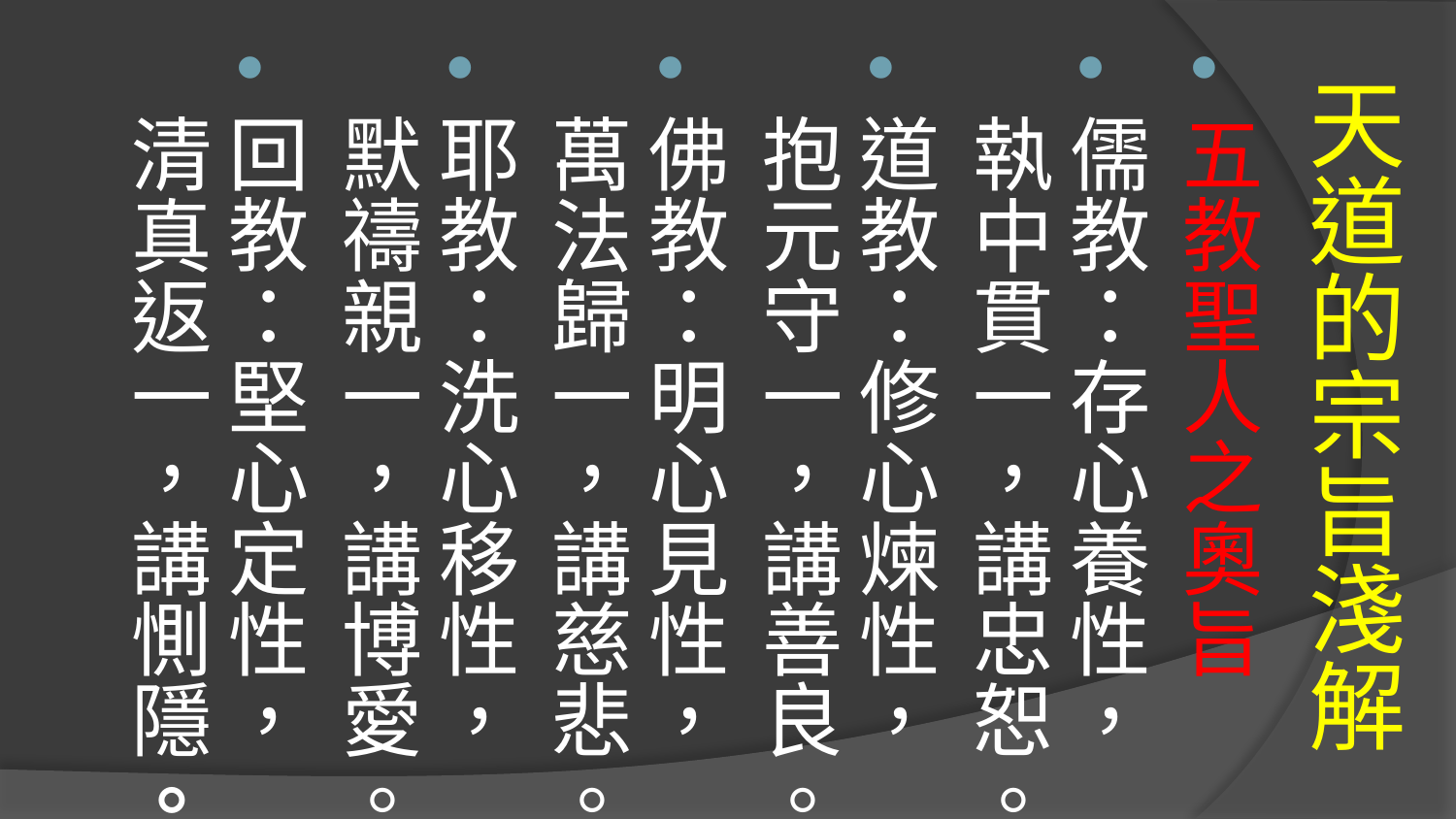

五教聖人之奧旨
儒教：存心養性，執中貫一，講忠恕。
道教：修心煉性，抱元守一，講善良。
佛教：明心見性，萬法歸一，講慈悲。
耶教：洗心移性，默禱親一，講博愛。
回教：堅心定性，清真返一，講惻隱。

# 天道的宗旨淺解